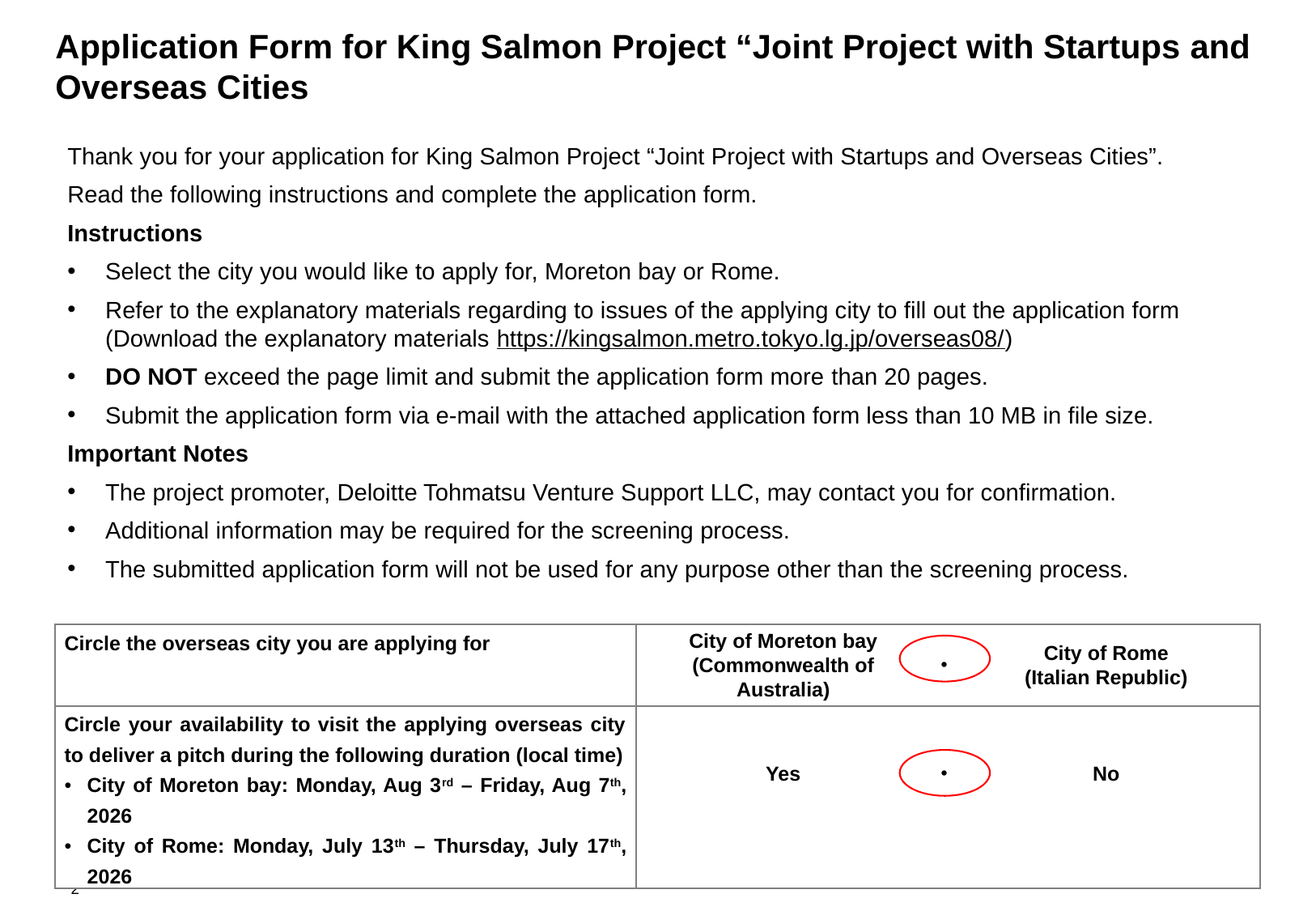

# Application Form for King Salmon Project “Joint Project with Startups and Overseas Cities
Thank you for your application for King Salmon Project “Joint Project with Startups and Overseas Cities”.
Read the following instructions and complete the application form.
Instructions
Select the city you would like to apply for, Moreton bay or Rome.
Refer to the explanatory materials regarding to issues of the applying city to fill out the application form (Download the explanatory materials https://kingsalmon.metro.tokyo.lg.jp/overseas08/)
DO NOT exceed the page limit and submit the application form more than 20 pages.
Submit the application form via e-mail with the attached application form less than 10 MB in file size.
Important Notes
The project promoter, Deloitte Tohmatsu Venture Support LLC, may contact you for confirmation.
Additional information may be required for the screening process.
The submitted application form will not be used for any purpose other than the screening process.
| Circle the overseas city you are applying for |  |
| --- | --- |
| Circle your availability to visit the applying overseas city to deliver a pitch during the following duration (local time) City of Moreton bay: Monday, Aug 3rd – Friday, Aug 7th, 2026 City of Rome: Monday, July 13th – Thursday, July 17th, 2026 |  |
City of Moreton bay
(Commonwealth of Australia)

・
City of Rome
(Italian Republic)
Yes
・
No

2